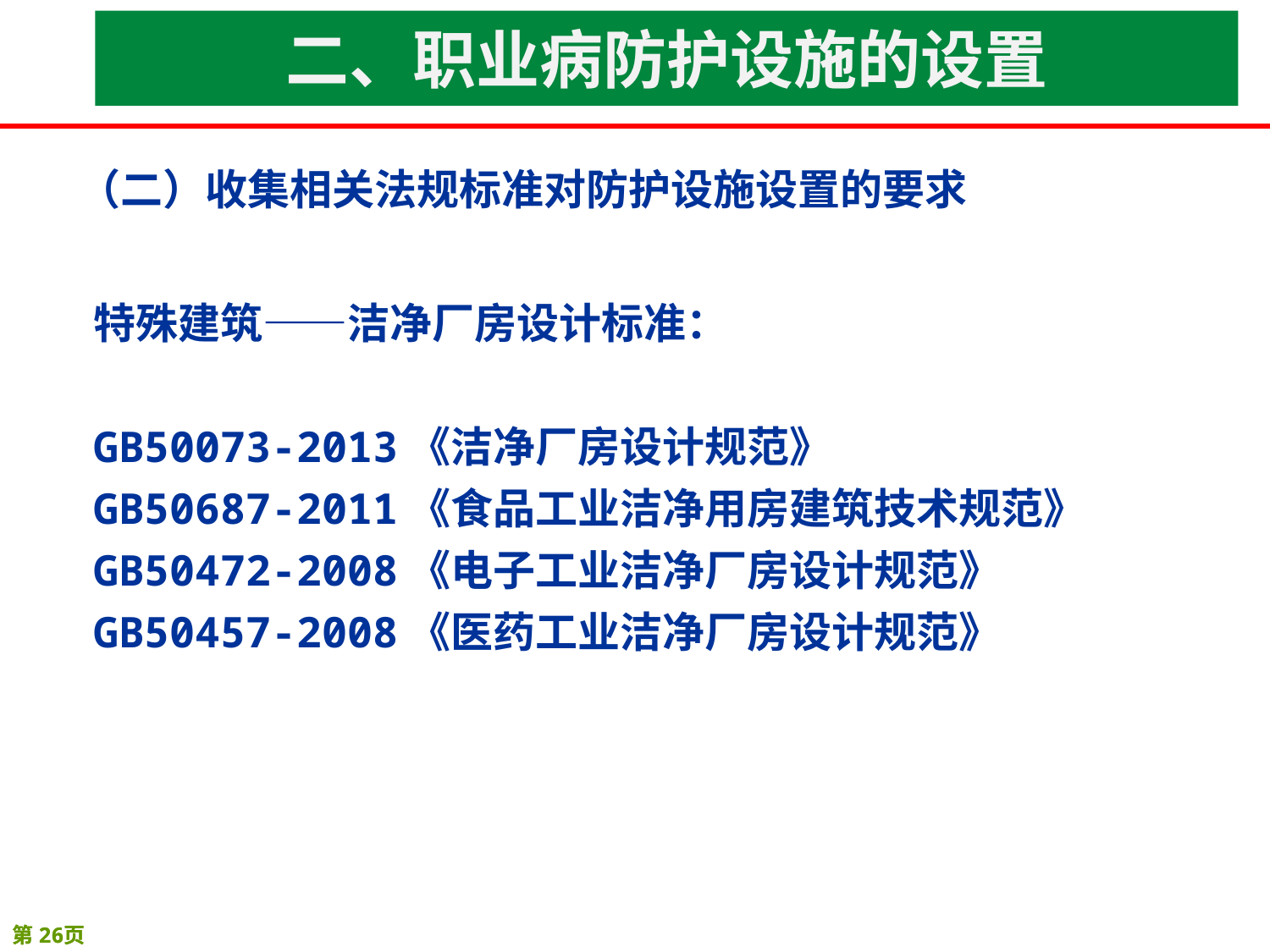

二、职业病防护设施的设置

（二）收集相关法规标准对防护设施设置的要求
特殊建筑——洁净厂房设计标准：

GB50073-2013《洁净厂房设计规范》
GB50687-2011《食品工业洁净用房建筑技术规范》
GB50472-2008《电子工业洁净厂房设计规范》
GB50457-2008《医药工业洁净厂房设计规范》